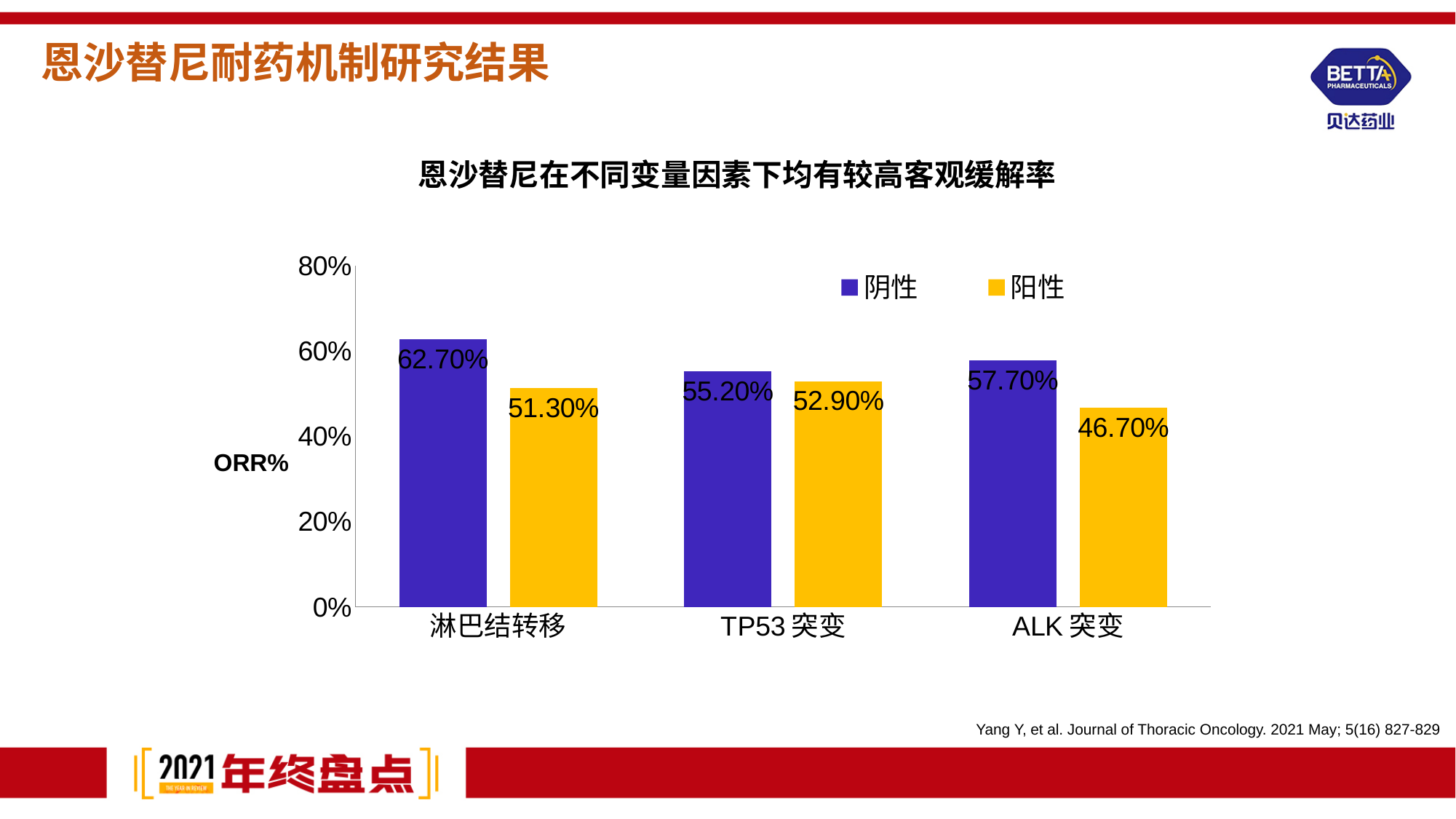

# 恩沙替尼耐药机制研究结果
恩沙替尼在不同变量因素下均有较高客观缓解率

### Chart

| Category | 阴性 | 阳性 |
|---|---|---|
| 淋巴结转移 | 0.627 | 0.513 |
| TP53突变 | 0.552 | 0.529 |
| ALK突变 | 0.577 | 0.467 |
ORR%
Yang Y, et al. Journal of Thoracic Oncology. 2021 May; 5(16) 827-829